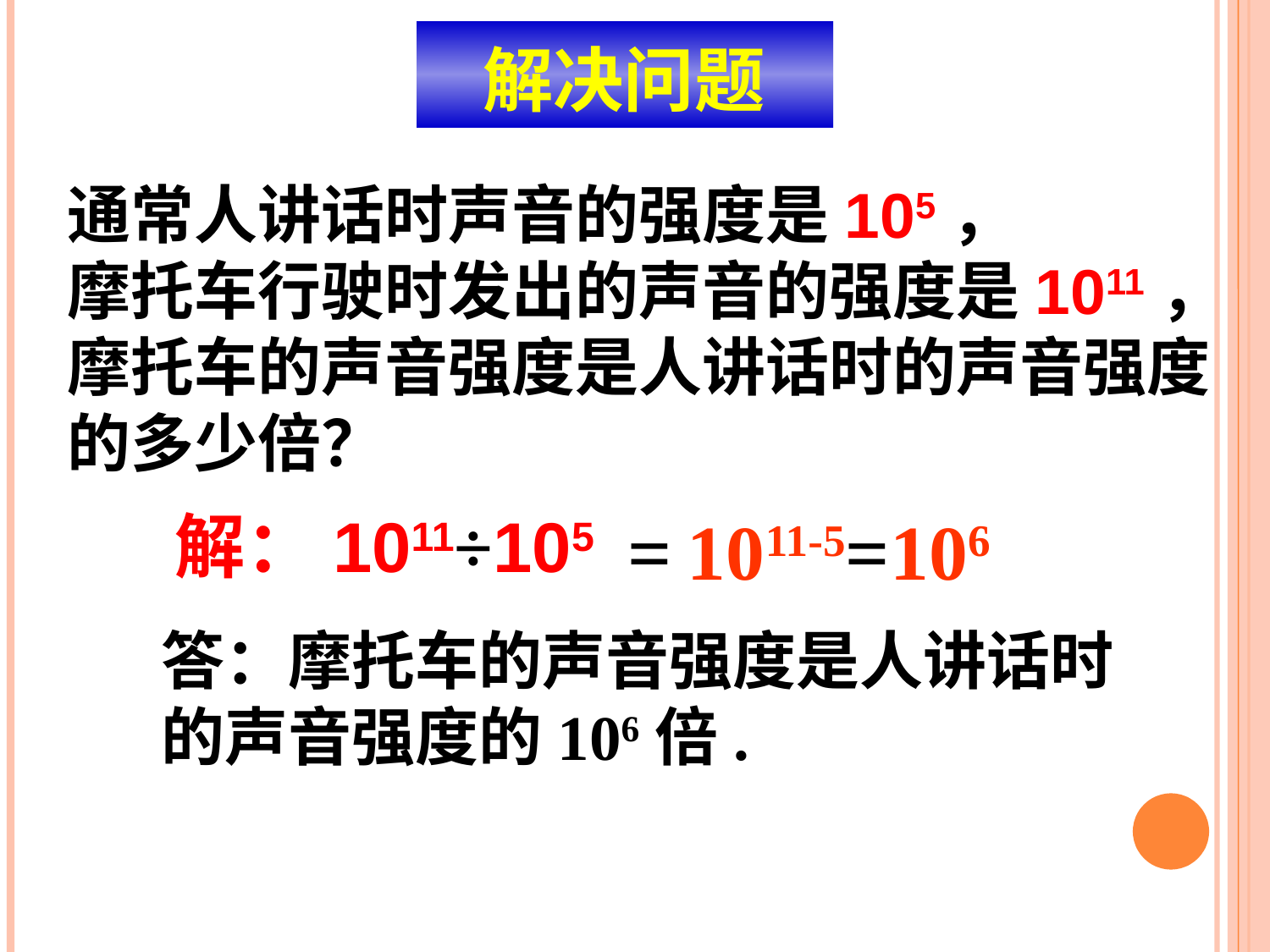

解决问题
通常人讲话时声音的强度是105，
摩托车行驶时发出的声音的强度是1011，
摩托车的声音强度是人讲话时的声音强度的多少倍？
解：1011÷105

=
1011-5=106

答：摩托车的声音强度是人讲话时的声音强度的106倍.